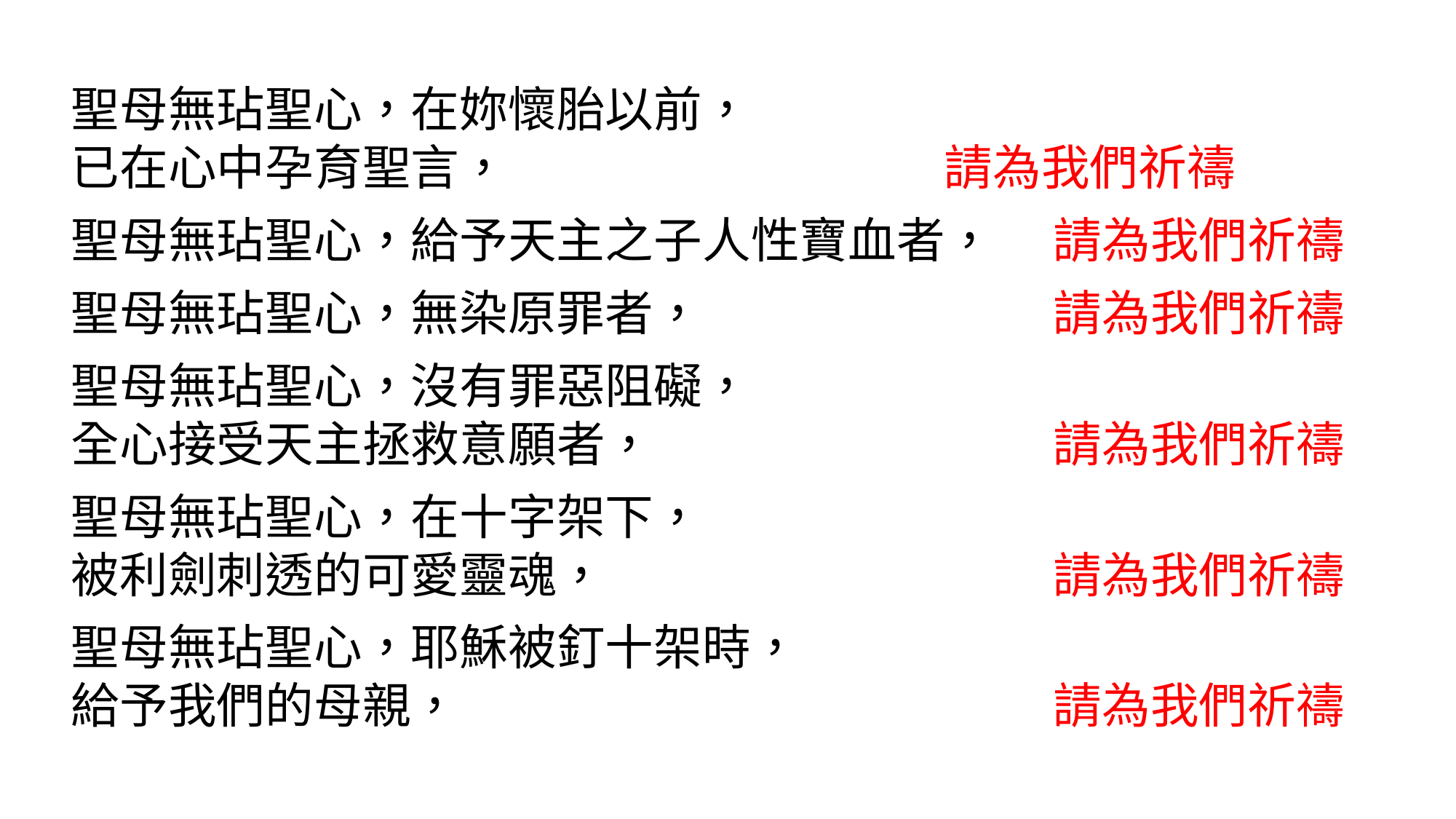

聖母無玷聖心，在妳懷胎以前，
已在心中孕育聖言，           			請為我們祈禱

聖母無玷聖心，給予天主之子人性寶血者，	請為我們祈禱

聖母無玷聖心，無染原罪者，				請為我們祈禱

聖母無玷聖心，沒有罪惡阻礙，
全心接受天主拯救意願者，				請為我們祈禱

聖母無玷聖心，在十字架下，
被利劍刺透的可愛靈魂，					請為我們祈禱

聖母無玷聖心，耶穌被釘十架時，
給予我們的母親，						請為我們祈禱